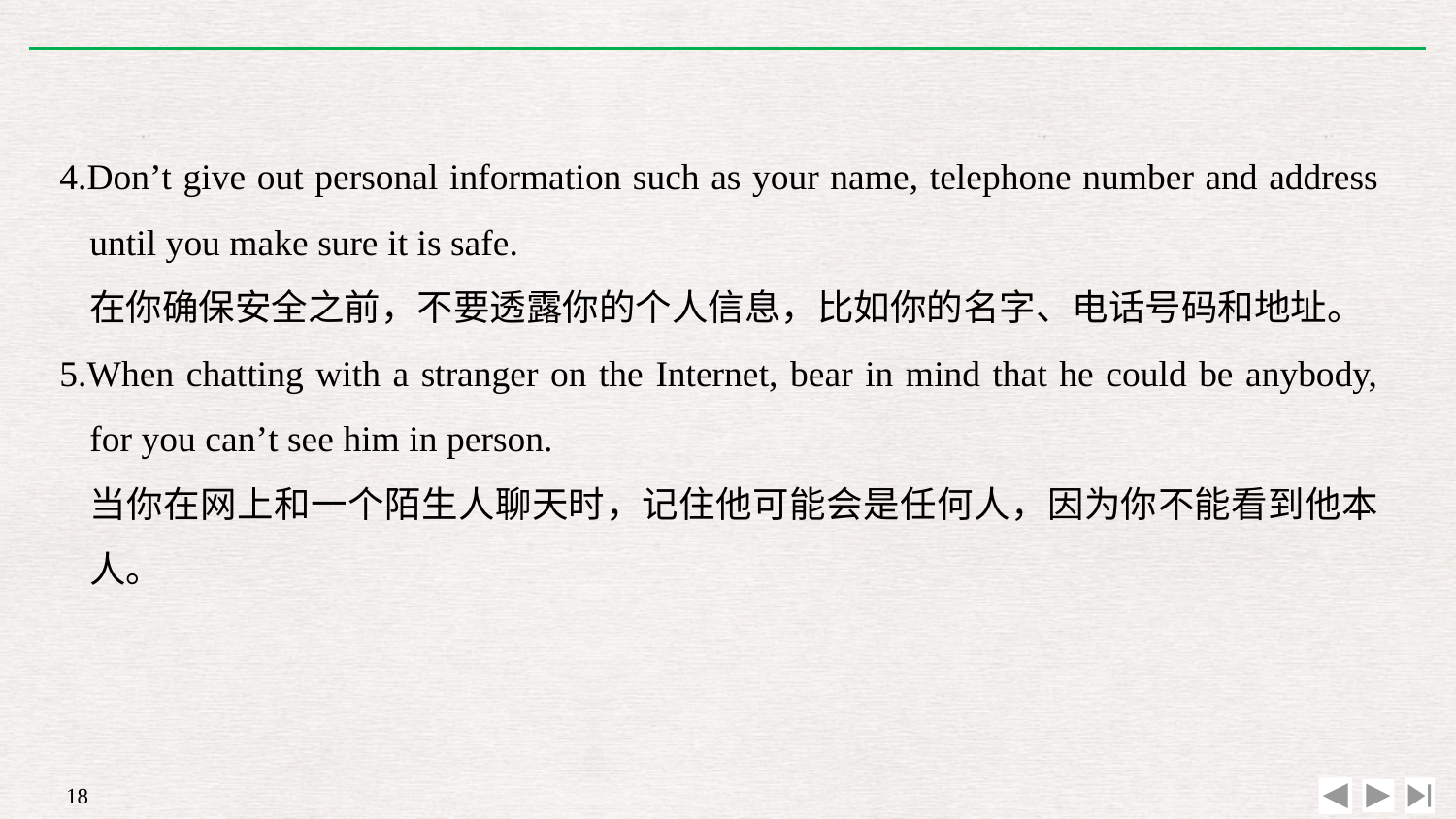

4.Don’t give out personal information such as your name, telephone number and address until you make sure it is safe.
	在你确保安全之前，不要透露你的个人信息，比如你的名字、电话号码和地址。
5.When chatting with a stranger on the Internet, bear in mind that he could be anybody, for you can’t see him in person.
	当你在网上和一个陌生人聊天时，记住他可能会是任何人，因为你不能看到他本人。